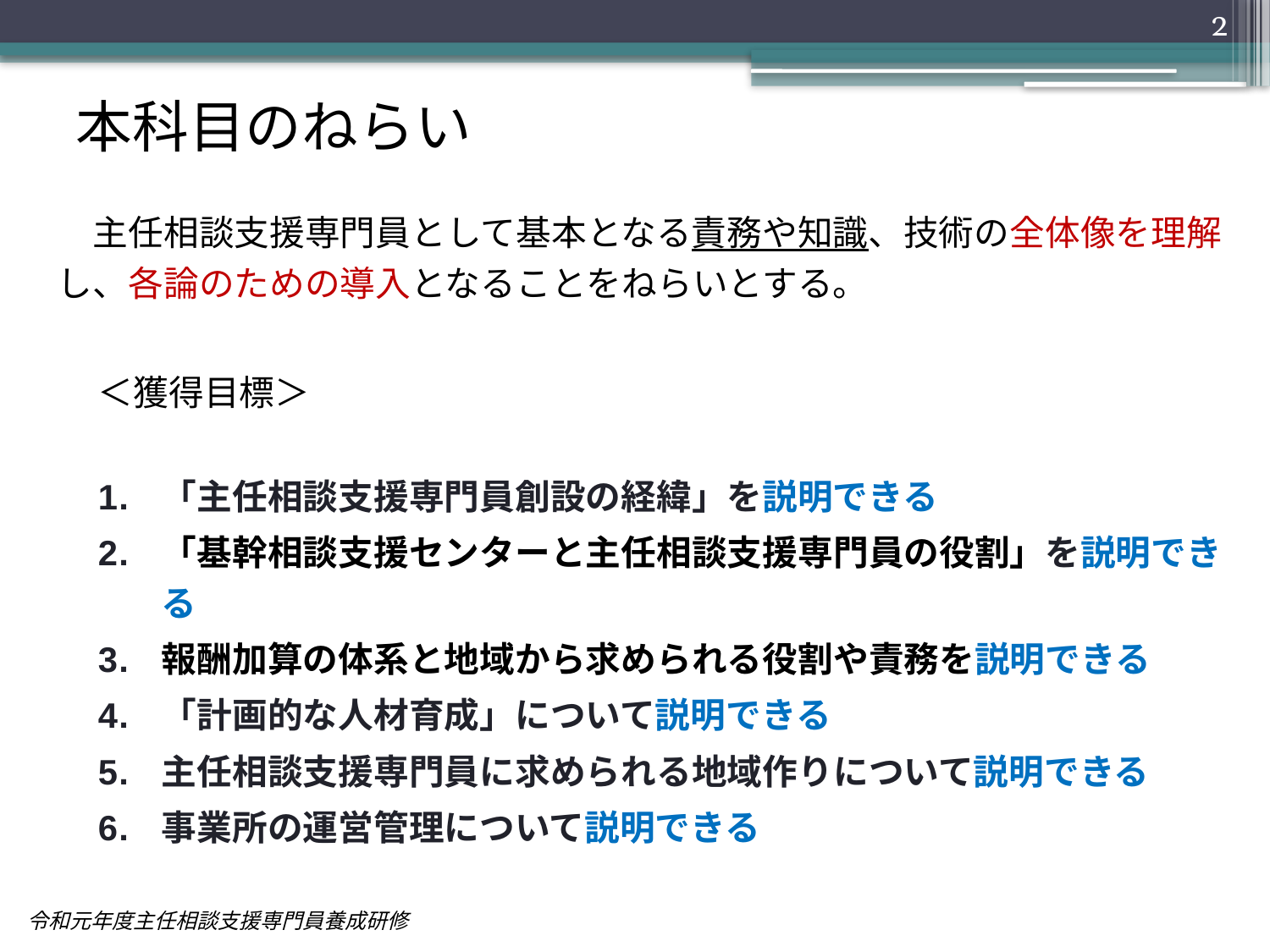

2
# 本科目のねらい
　主任相談支援専門員として基本となる責務や知識、技術の全体像を理解し、各論のための導入となることをねらいとする。

＜獲得目標＞

「主任相談支援専門員創設の経緯」を説明できる
「基幹相談支援センターと主任相談支援専門員の役割」を説明できる
報酬加算の体系と地域から求められる役割や責務を説明できる
「計画的な人材育成」について説明できる
主任相談支援専門員に求められる地域作りについて説明できる
事業所の運営管理について説明できる

令和元年度主任相談支援専門員養成研修